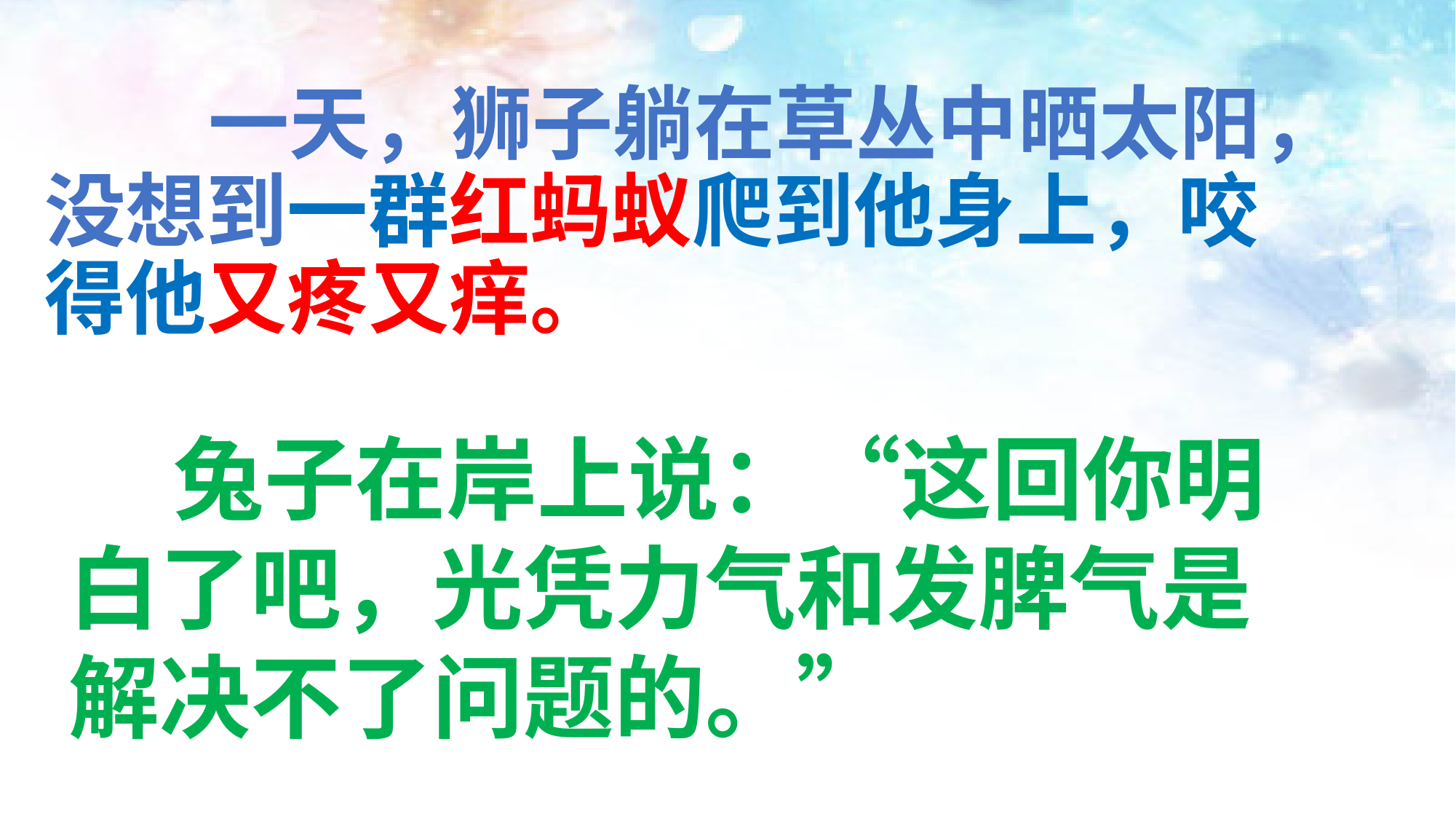

# 一天，狮子躺在草丛中晒太阳，没想到一群红蚂蚁爬到他身上，咬得他又疼又痒。
    兔子在岸上说：“这回你明白了吧，光凭力气和发脾气是解决不了问题的。”